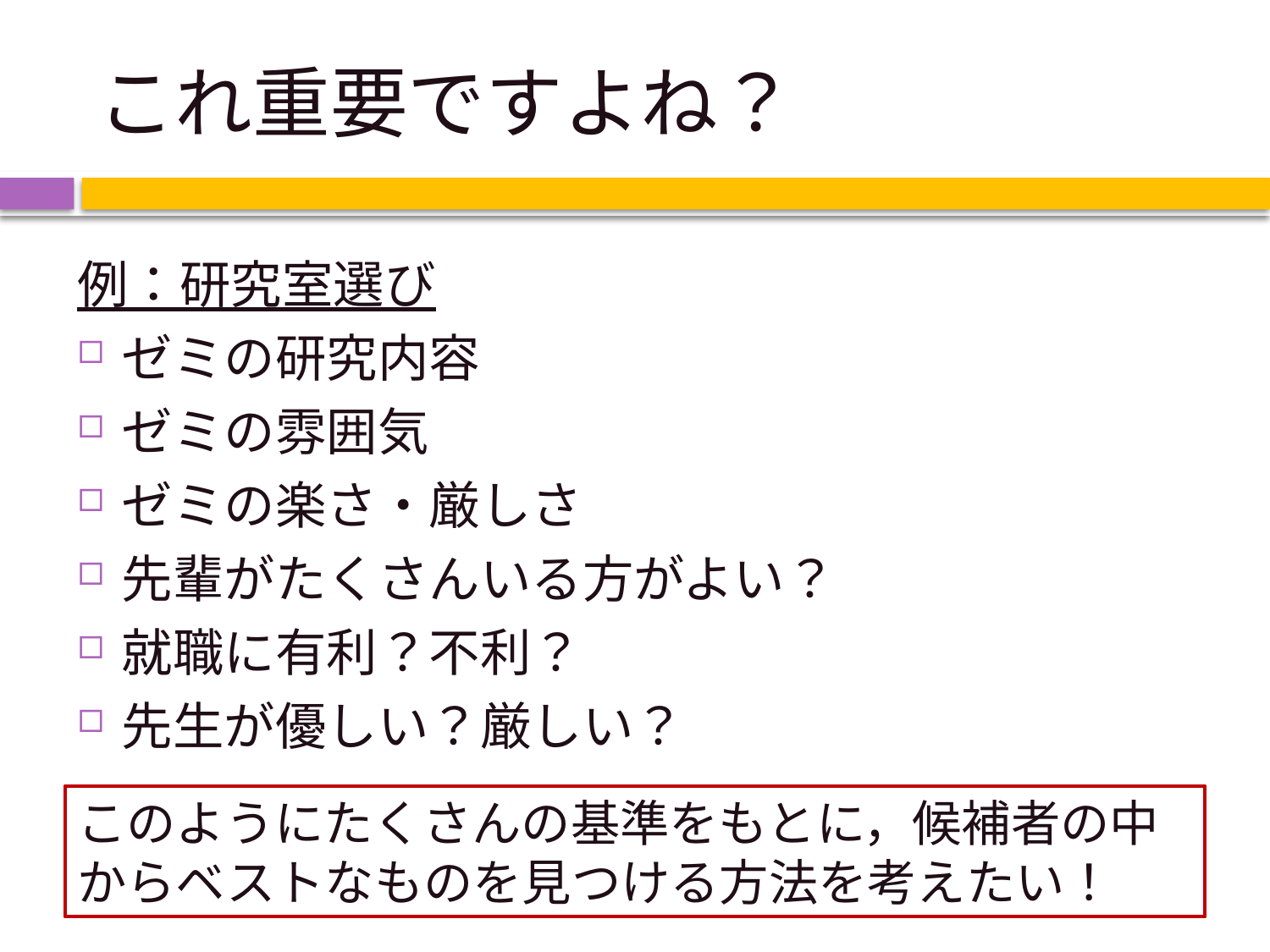

# これ重要ですよね？
例：研究室選び
ゼミの研究内容
ゼミの雰囲気
ゼミの楽さ・厳しさ
先輩がたくさんいる方がよい？
就職に有利？不利？
先生が優しい？厳しい？

このようにたくさんの基準をもとに，候補者の中からベストなものを見つける方法を考えたい！